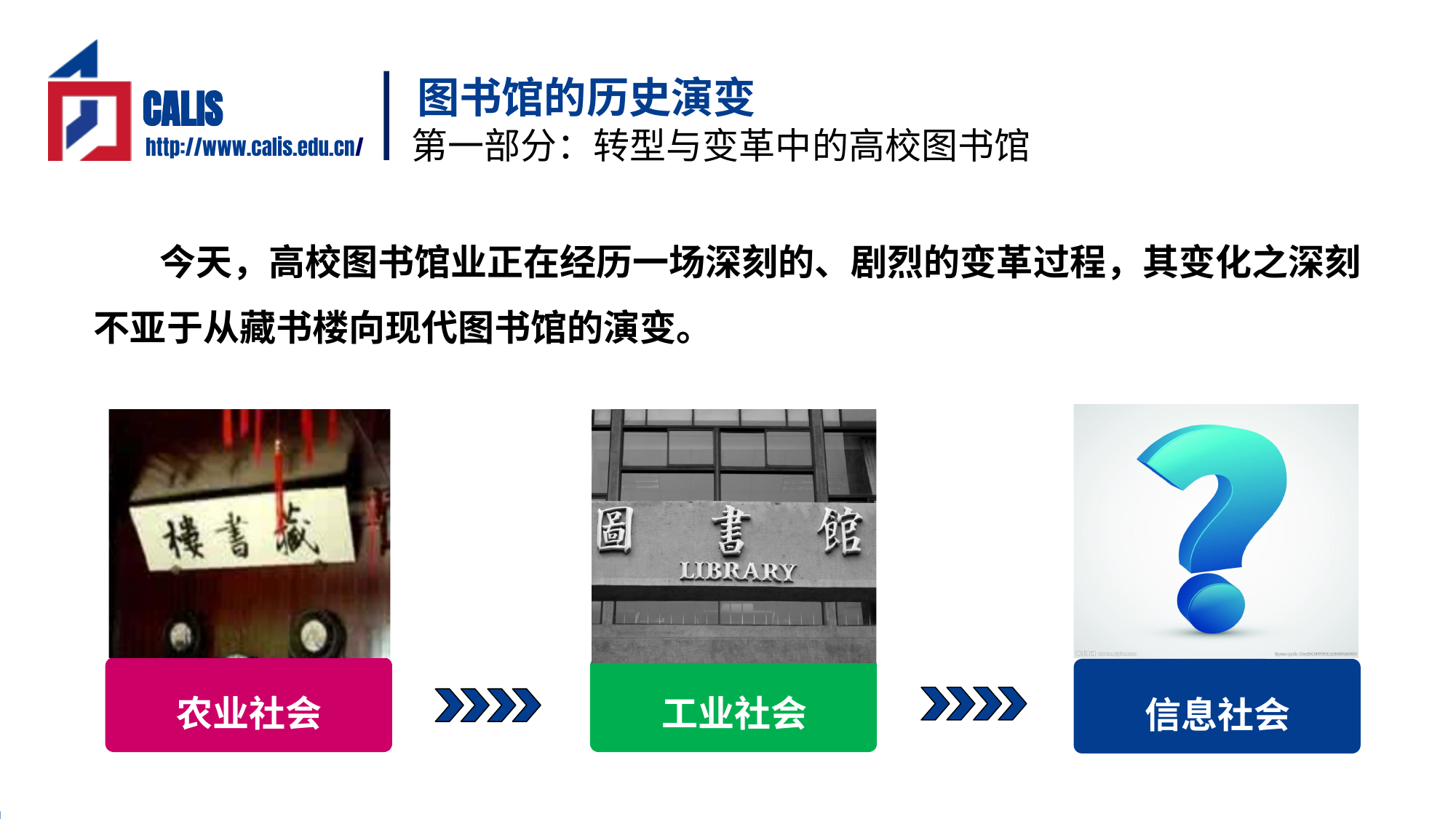

图书馆的历史演变
第一部分：转型与变革中的高校图书馆
       今天，高校图书馆业正在经历一场深刻的、剧烈的变革过程，其变化之深刻不亚于从藏书楼向现代图书馆的演变。

农业社会
工业社会
信息社会